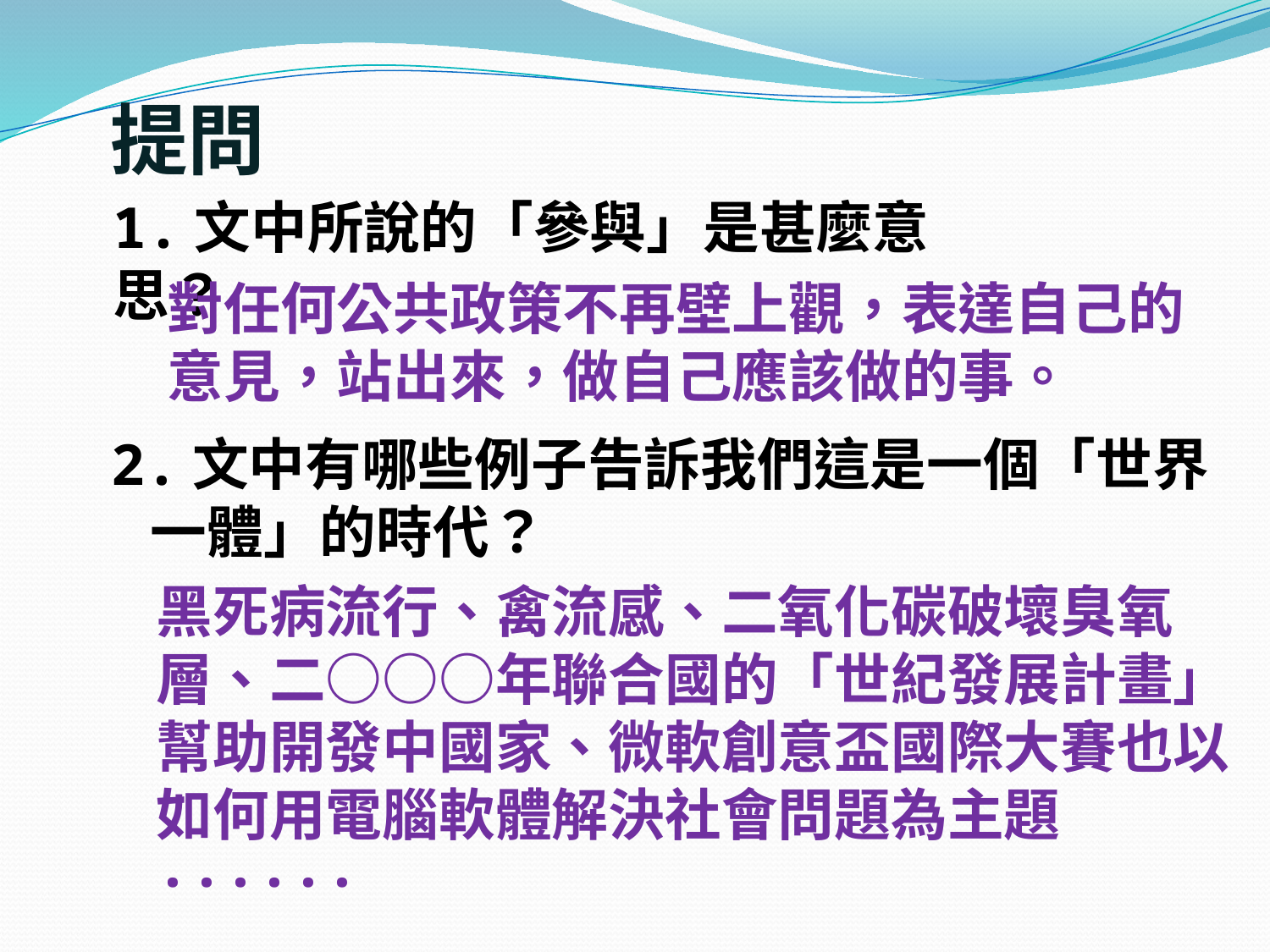

提問
1.文中所說的「參與」是甚麼意思？
對任何公共政策不再壁上觀，表達自己的意見，站出來，做自己應該做的事。
2.文中有哪些例子告訴我們這是一個「世界
  一體」的時代？
黑死病流行、禽流感、二氧化碳破壞臭氧層、二○○○年聯合國的「世紀發展計畫」幫助開發中國家、微軟創意盃國際大賽也以如何用電腦軟體解決社會問題為主題······